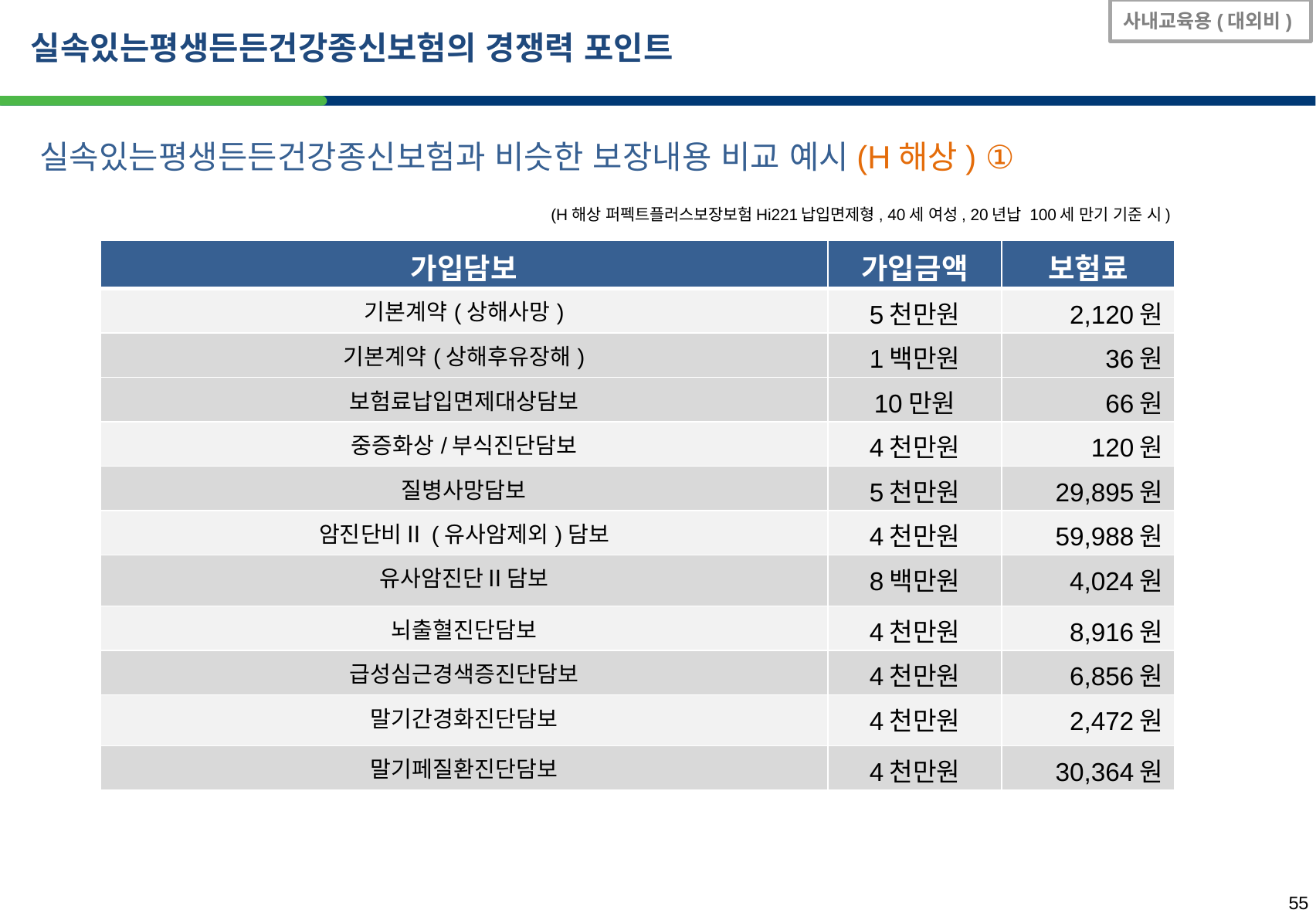

사내교육용(대외비)
실속있는평생든든건강종신보험의 경쟁력 포인트
실속있는평생든든건강종신보험과 비슷한 보장내용 비교 예시(H해상) ①
(H해상 퍼펙트플러스보장보험Hi221납입면제형, 40세 여성, 20년납 100세 만기 기준 시)
| 가입담보 | 가입금액 | 보험료 |
| --- | --- | --- |
| 기본계약(상해사망) | 5천만원 | 2,120원 |
| 기본계약(상해후유장해) | 1백만원 | 36원 |
| 보험료납입면제대상담보 | 10만원 | 66원 |
| 중증화상/부식진단담보 | 4천만원 | 120원 |
| 질병사망담보 | 5천만원 | 29,895원 |
| 암진단비Ⅱ(유사암제외)담보 | 4천만원 | 59,988원 |
| 유사암진단Ⅱ담보 | 8백만원 | 4,024원 |
| 뇌출혈진단담보 | 4천만원 | 8,916원 |
| 급성심근경색증진단담보 | 4천만원 | 6,856원 |
| 말기간경화진단담보 | 4천만원 | 2,472원 |
| 말기페질환진단담보 | 4천만원 | 30,364원 |